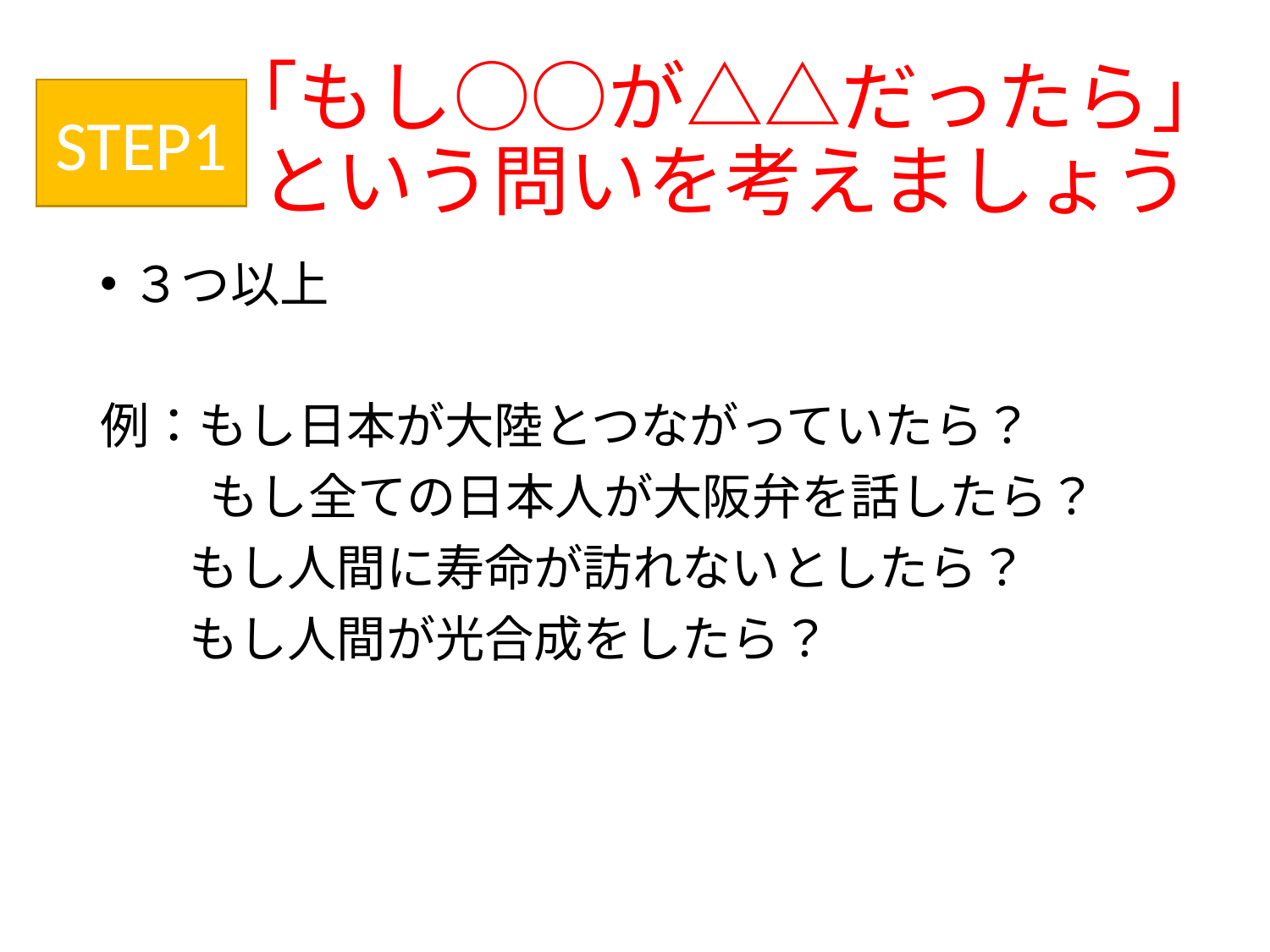

# 「もし○○が△△だったら」 という問いを考えましょう
STEP1
３つ以上

例：もし日本が大陸とつながっていたら？
　　 もし全ての日本人が大阪弁を話したら？
       もし人間に寿命が訪れないとしたら？
       もし人間が光合成をしたら？